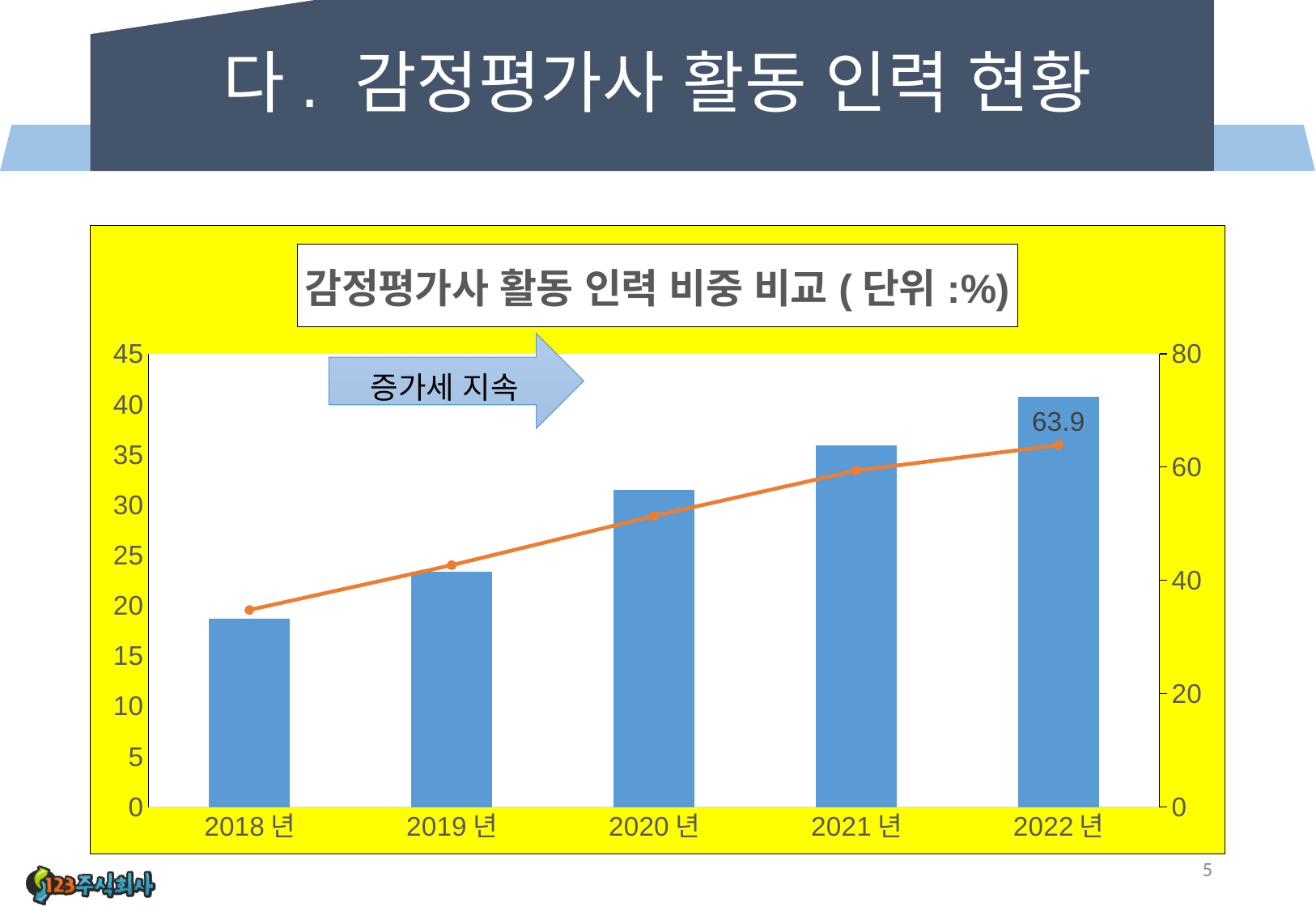

# 다. 감정평가사 활동 인력 현황

### Chart: 감정평가사 활동 인력 비중 비교(단위:%)

| Category | 한국 | 미국 |
|---|---|---|
| 2018년 | 18.7 | 34.8 |
| 2019년 | 23.4 | 42.7 |
| 2020년 | 31.5 | 51.4 |
| 2021년 | 35.9 | 59.4 |
| 2022년 | 40.7 | 63.9 |
5